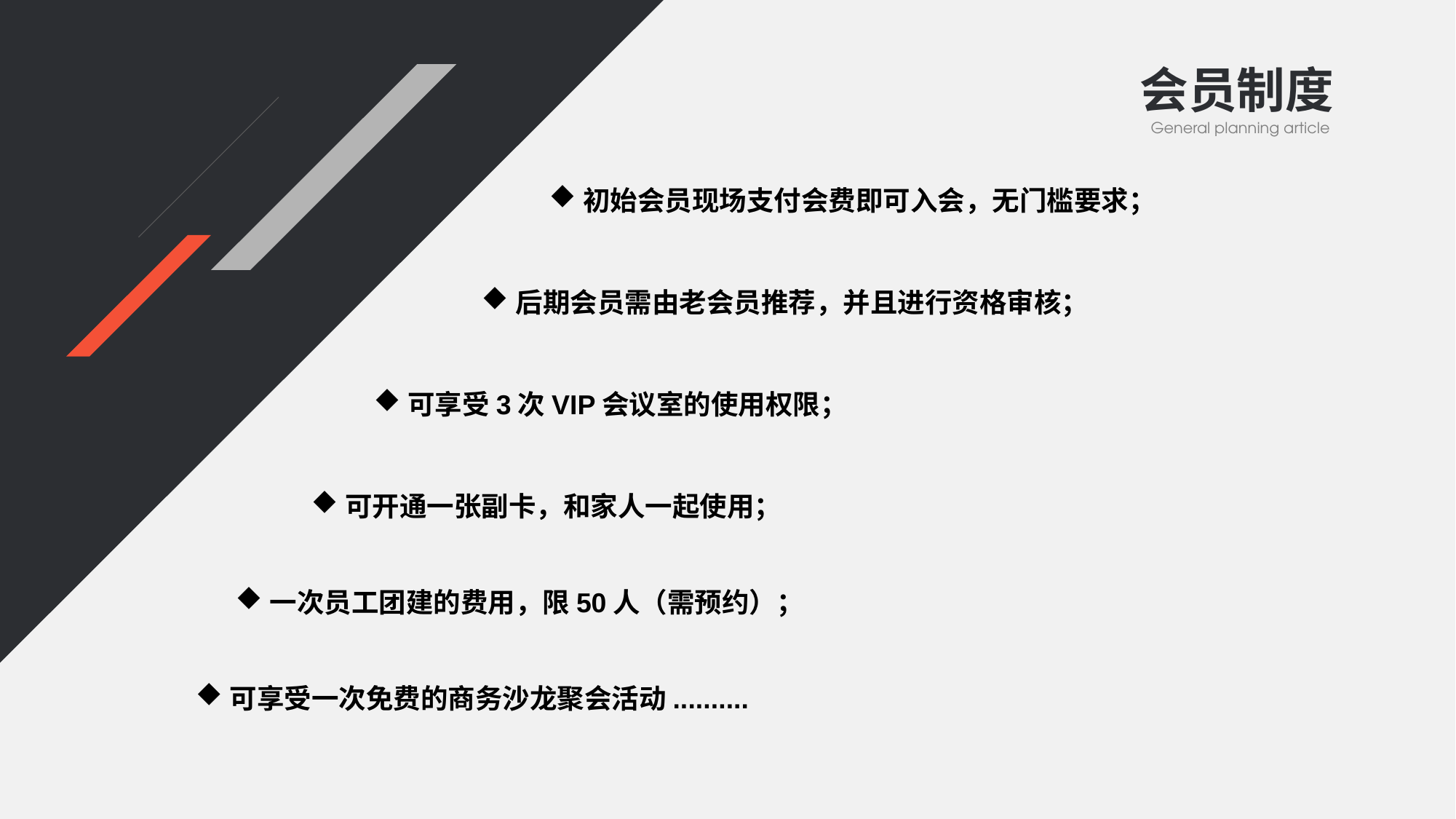

会员制度
General planning article

初始会员现场支付会费即可入会，无门槛要求；

后期会员需由老会员推荐，并且进行资格审核；
可享受3次VIP会议室的使用权限；
可开通一张副卡，和家人一起使用；
一次员工团建的费用，限50人（需预约）；
可享受一次免费的商务沙龙聚会活动..........